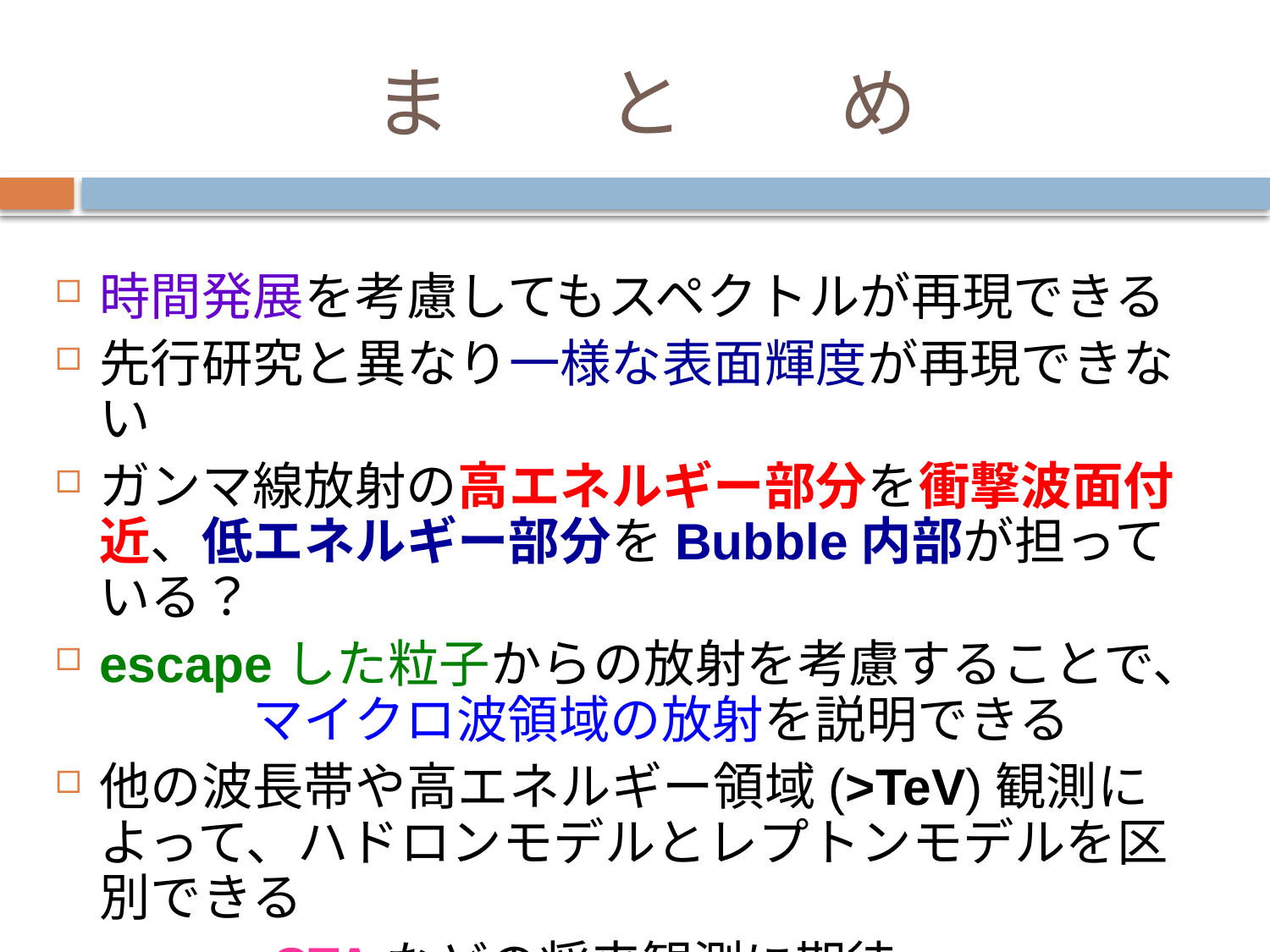

# ま　　と　　め
時間発展を考慮してもスペクトルが再現できる
先行研究と異なり一様な表面輝度が再現できない
ガンマ線放射の高エネルギー部分を衝撃波面付近、低エネルギー部分をBubble内部が担っている？
escapeした粒子からの放射を考慮することで、　　　マイクロ波領域の放射を説明できる
他の波長帯や高エネルギー領域(>TeV)観測によって、ハドロンモデルとレプトンモデルを区別できる
　　　→CTAなどの将来観測に期待